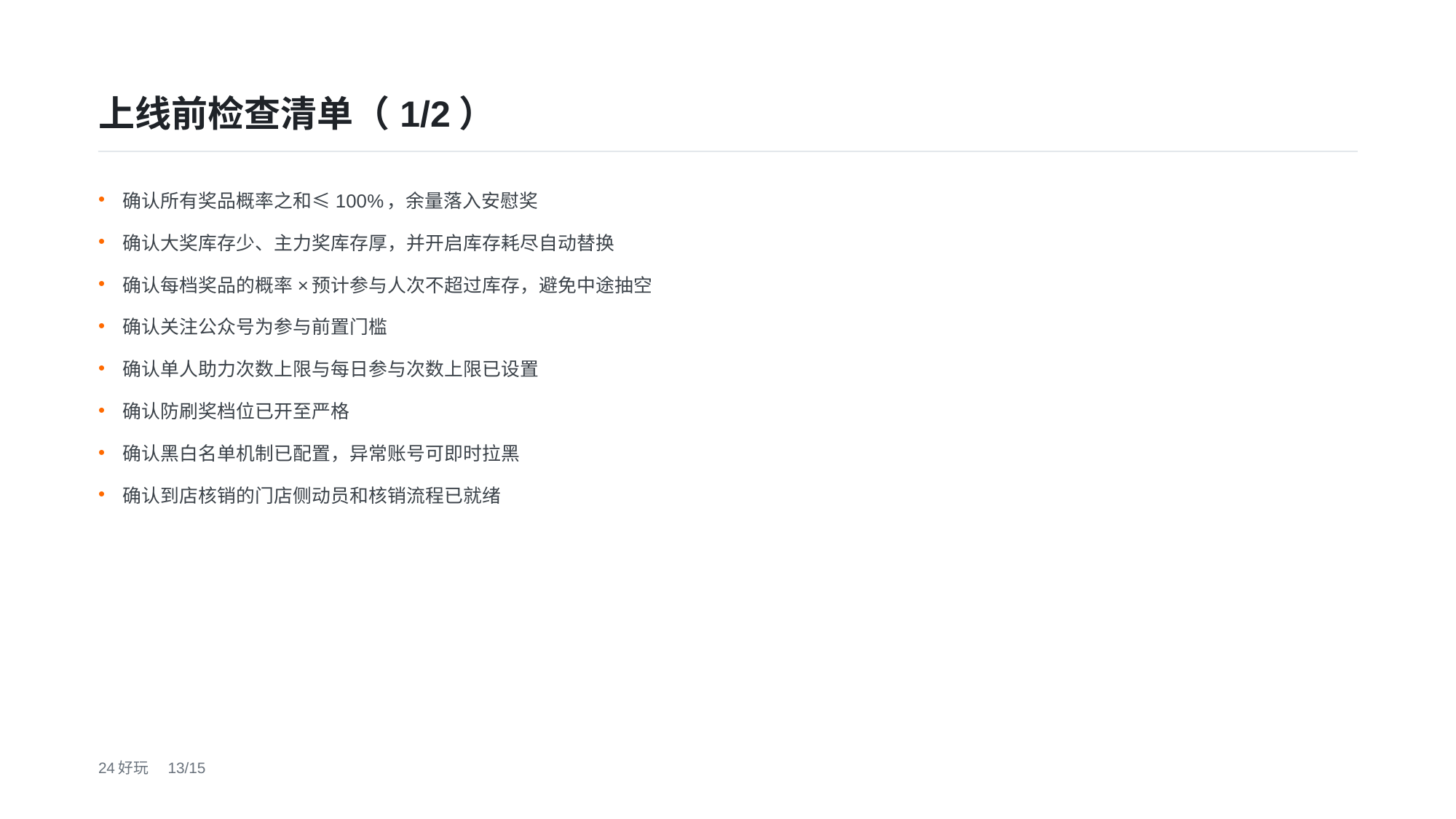

上线前检查清单（1/2）

确认所有奖品概率之和≤100%，余量落入安慰奖
确认大奖库存少、主力奖库存厚，并开启库存耗尽自动替换
确认每档奖品的概率×预计参与人次不超过库存，避免中途抽空
确认关注公众号为参与前置门槛
确认单人助力次数上限与每日参与次数上限已设置
确认防刷奖档位已开至严格
确认黑白名单机制已配置，异常账号可即时拉黑
确认到店核销的门店侧动员和核销流程已就绪
24好玩　13/15